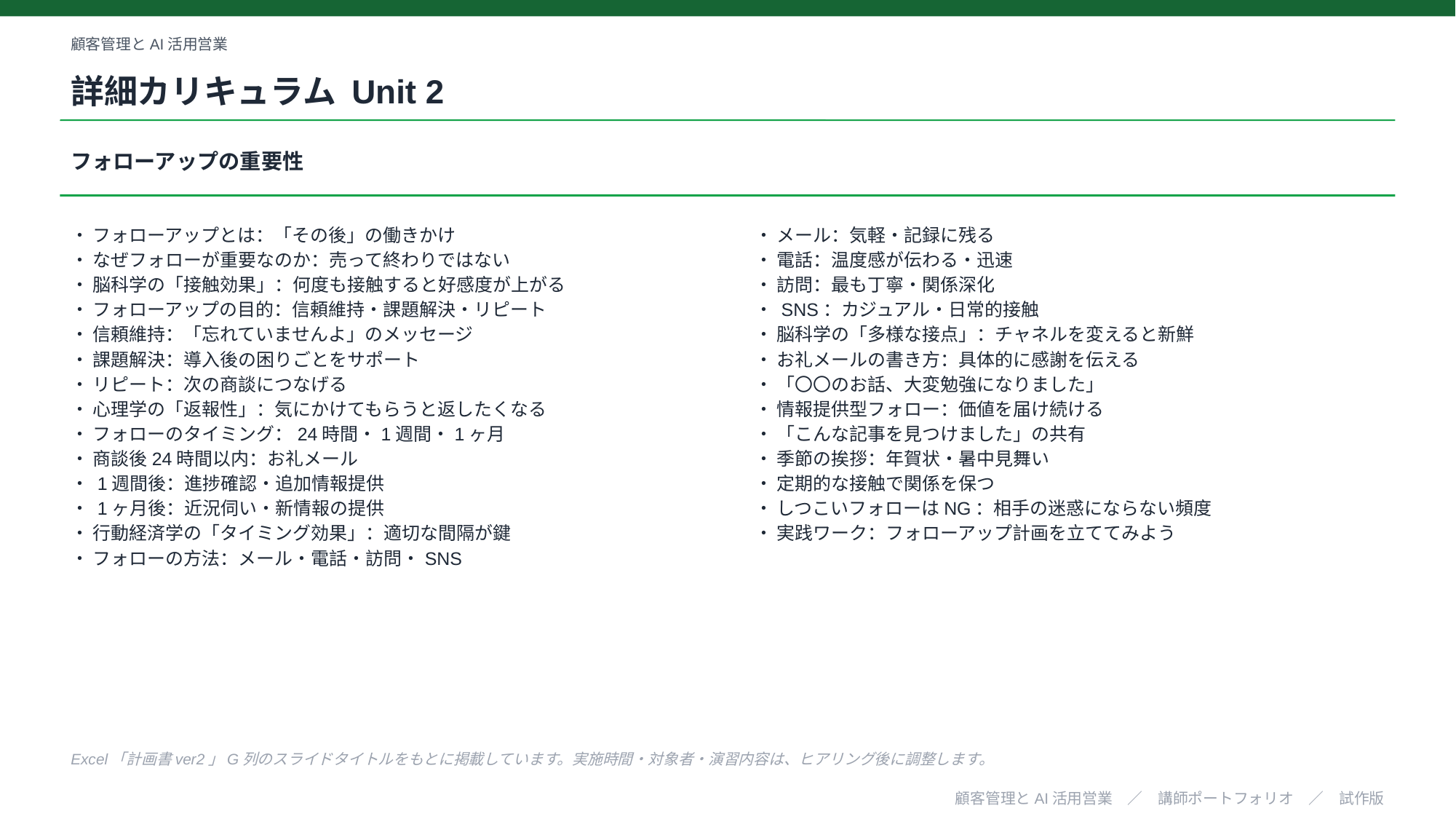

顧客管理とAI活用営業
詳細カリキュラム Unit 2

フォローアップの重要性

・ フォローアップとは：「その後」の働きかけ
・ なぜフォローが重要なのか：売って終わりではない
・ 脳科学の「接触効果」：何度も接触すると好感度が上がる
・ フォローアップの目的：信頼維持・課題解決・リピート
・ 信頼維持：「忘れていませんよ」のメッセージ
・ 課題解決：導入後の困りごとをサポート
・ リピート：次の商談につなげる
・ 心理学の「返報性」：気にかけてもらうと返したくなる
・ フォローのタイミング：24時間・1週間・1ヶ月
・ 商談後24時間以内：お礼メール
・ 1週間後：進捗確認・追加情報提供
・ 1ヶ月後：近況伺い・新情報の提供
・ 行動経済学の「タイミング効果」：適切な間隔が鍵
・ フォローの方法：メール・電話・訪問・SNS
・ メール：気軽・記録に残る
・ 電話：温度感が伝わる・迅速
・ 訪問：最も丁寧・関係深化
・ SNS：カジュアル・日常的接触
・ 脳科学の「多様な接点」：チャネルを変えると新鮮
・ お礼メールの書き方：具体的に感謝を伝える
・ 「〇〇のお話、大変勉強になりました」
・ 情報提供型フォロー：価値を届け続ける
・ 「こんな記事を見つけました」の共有
・ 季節の挨拶：年賀状・暑中見舞い
・ 定期的な接触で関係を保つ
・ しつこいフォローはNG：相手の迷惑にならない頻度
・ 実践ワーク：フォローアップ計画を立ててみよう
Excel「計画書ver2」G列のスライドタイトルをもとに掲載しています。実施時間・対象者・演習内容は、ヒアリング後に調整します。
顧客管理とAI活用営業　／　講師ポートフォリオ　／　試作版